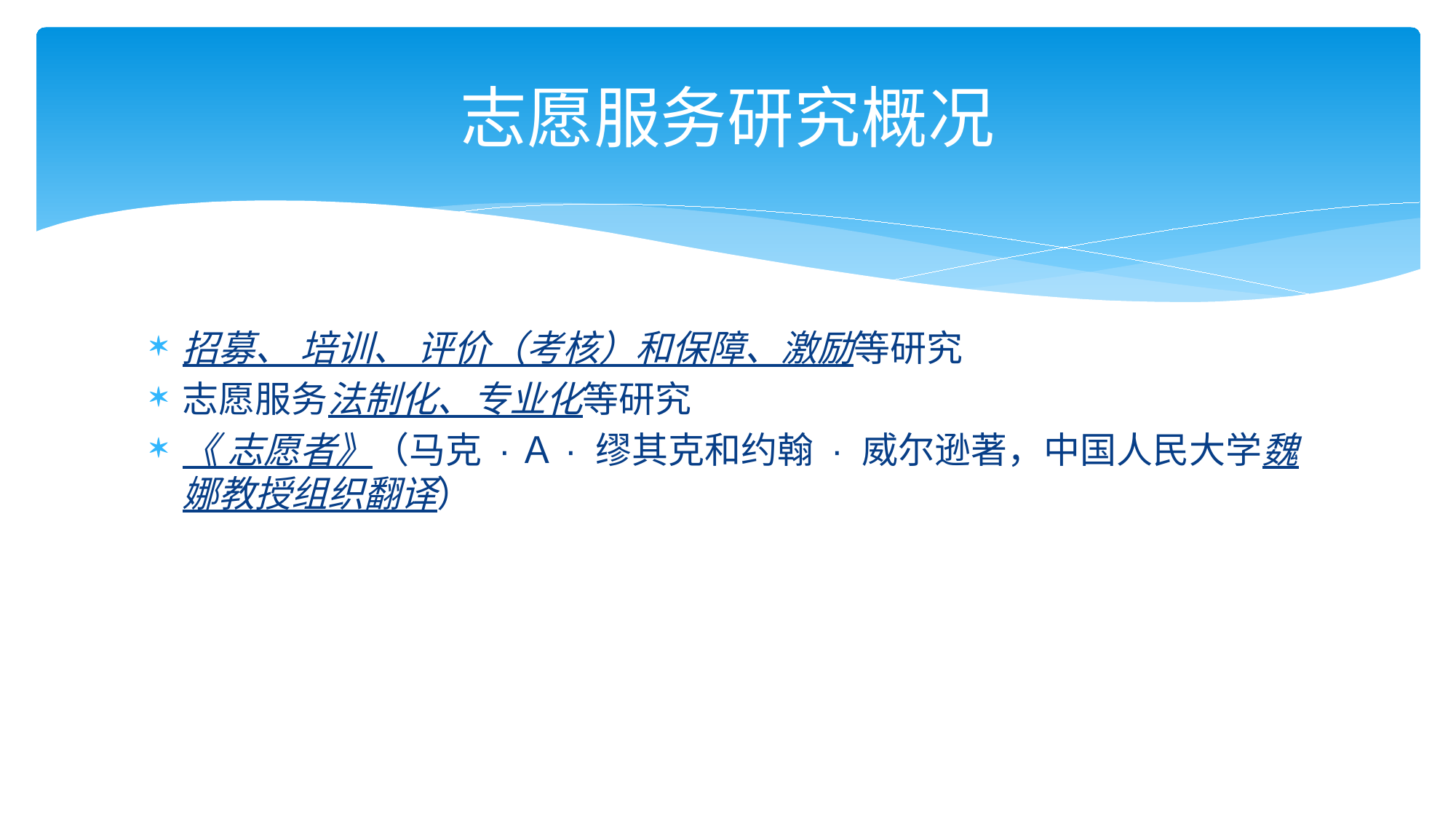

# 志愿服务研究概况
招募、 培训、 评价（考核）和保障、激励等研究
志愿服务法制化、专业化等研究
《 志愿者》（马克 ·Ａ· 缪其克和约翰 · 威尔逊著，中国人民大学魏娜教授组织翻译）